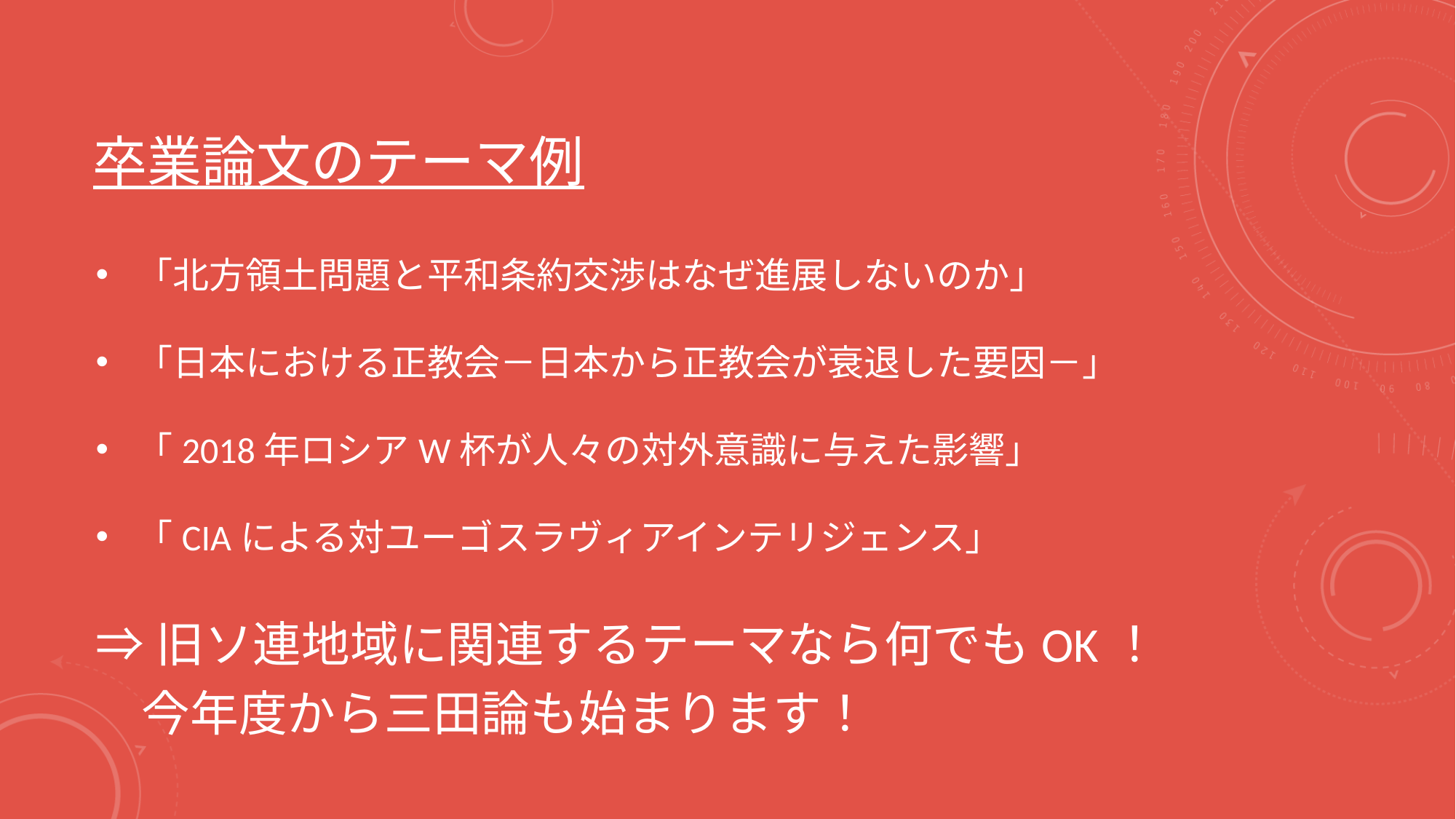

# 卒業論文のテーマ例
「北方領土問題と平和条約交渉はなぜ進展しないのか」

「日本における正教会－日本から正教会が衰退した要因－」

「2018年ロシアW杯が人々の対外意識に与えた影響」

「CIAによる対ユーゴスラヴィアインテリジェンス」

⇒旧ソ連地域に関連するテーマなら何でもOK！

今年度から三田論も始まります！